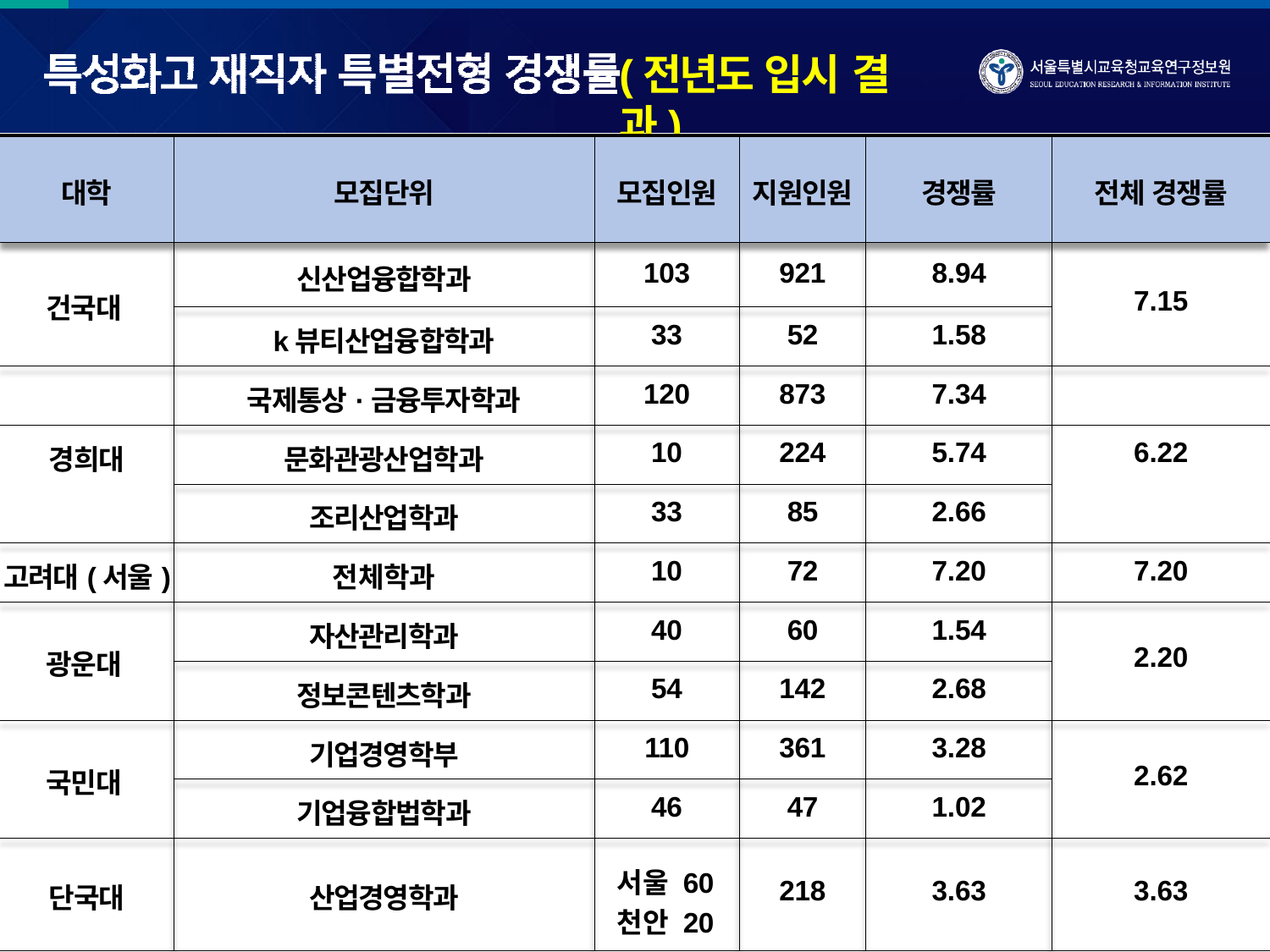

# (전년도 입시 결과)

| 대학 | 모집단위 | 모집인원 | 지원인원 | 경쟁률 | 전체 경쟁률 |
| --- | --- | --- | --- | --- | --- |
| 건국대 | 신산업융합학과 | 103 | 921 | 8.94 | 7.15 |
|  | k뷰티산업융합학과 | 33 | 52 | 1.58 |  |
|  | 국제통상·금융투자학과 | 120 | 873 | 7.34 |  |
| 경희대 | 문화관광산업학과 | 10 | 224 | 5.74 | 6.22 |
|  | 조리산업학과 | 33 | 85 | 2.66 |  |
| 고려대(서울) | 전체학과 | 10 | 72 | 7.20 | 7.20 |
| 광운대 | 자산관리학과 | 40 | 60 | 1.54 | 2.20 |
|  | 정보콘텐츠학과 | 54 | 142 | 2.68 |  |
| 국민대 | 기업경영학부 | 110 | 361 | 3.28 | 2.62 |
|  | 기업융합법학과 | 46 | 47 | 1.02 |  |
| 단국대 | 산업경영학과 | 서울 60 천안 20 | 218 | 3.63 | 3.63 |